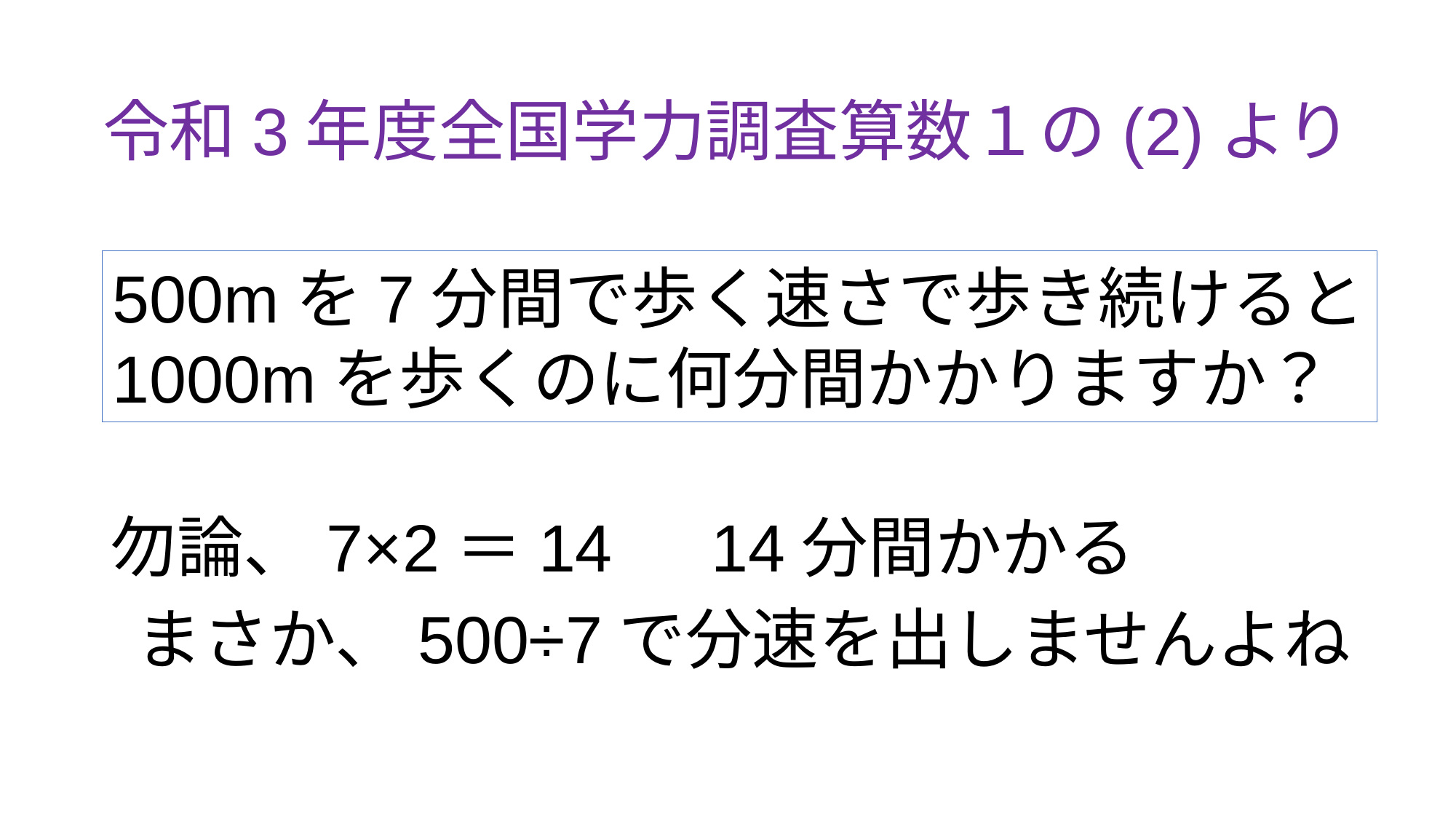

令和3年度全国学力調査算数１の(2)より
500mを7分間で歩く速さで歩き続けると
1000mを歩くのに何分間かかりますか？
勿論、7×2＝14　14分間かかる
まさか、500÷7で分速を出しませんよね